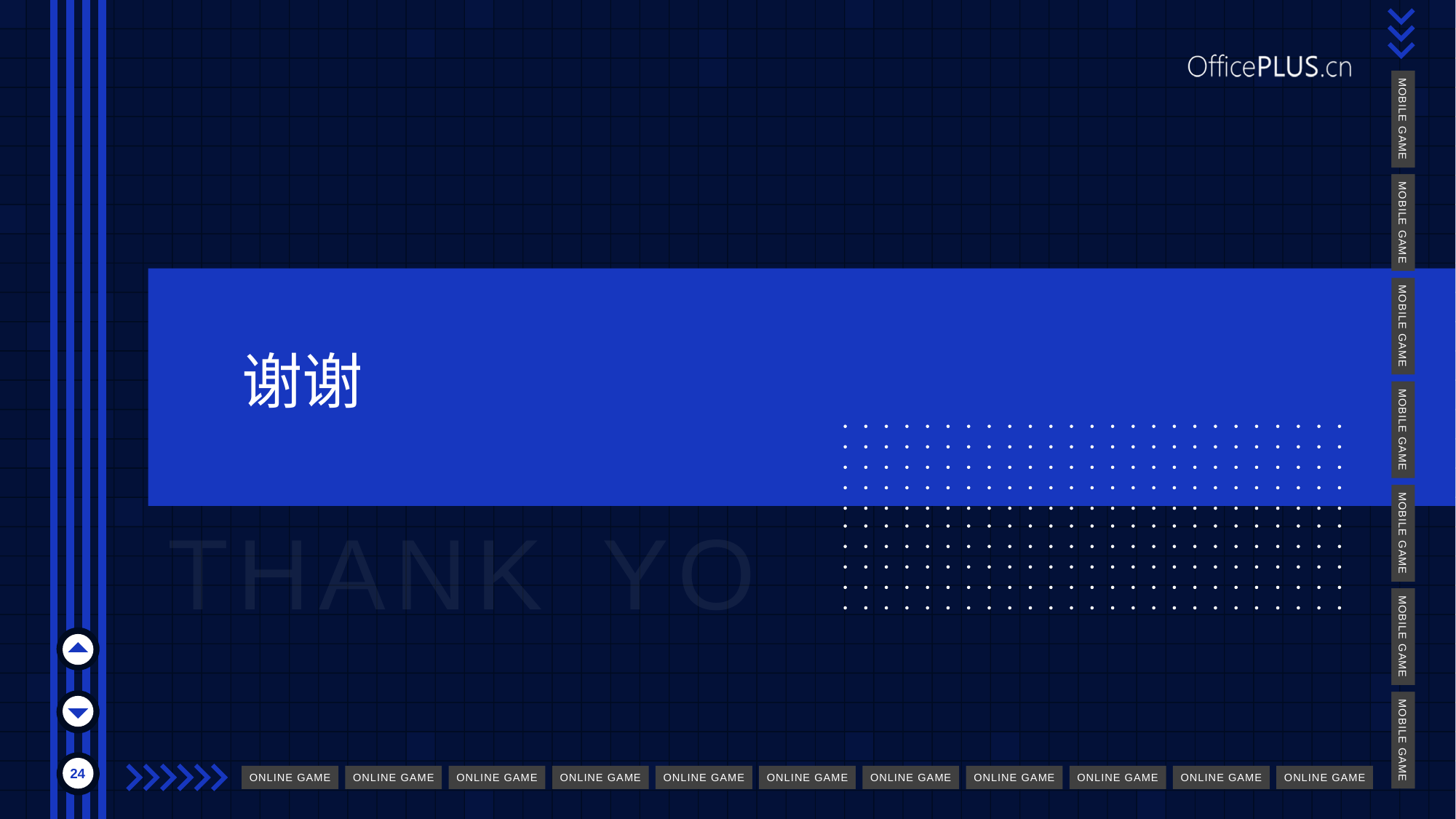

MOBILE GAME
MOBILE GAME
MOBILE GAME
MOBILE GAME
MOBILE GAME
MOBILE GAME
MOBILE GAME
谢谢
THANK YOU